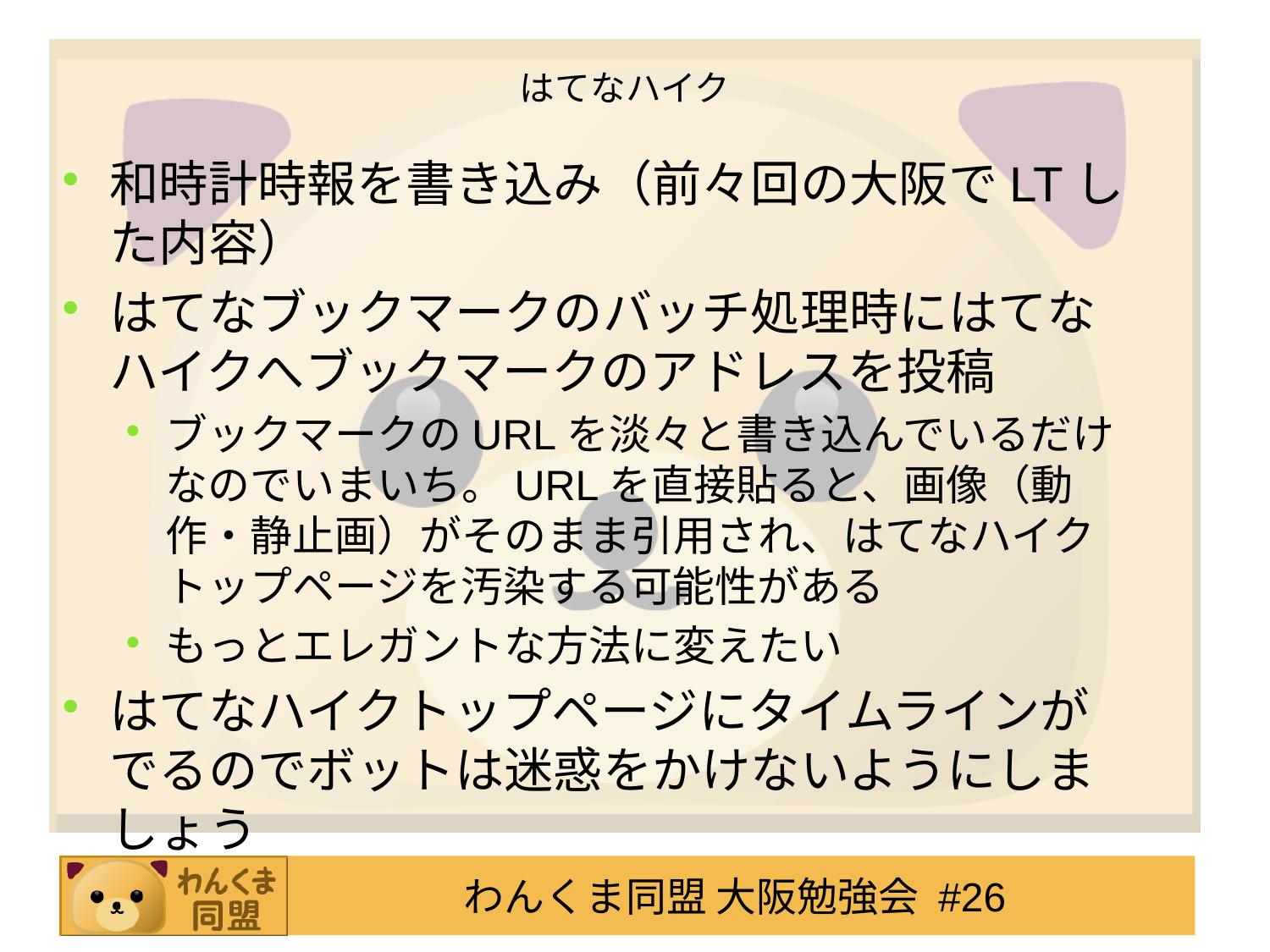

はてなハイク
和時計時報を書き込み（前々回の大阪でLTした内容）
はてなブックマークのバッチ処理時にはてなハイクへブックマークのアドレスを投稿
ブックマークのURLを淡々と書き込んでいるだけなのでいまいち。URLを直接貼ると、画像（動作・静止画）がそのまま引用され、はてなハイクトップページを汚染する可能性がある
もっとエレガントな方法に変えたい
はてなハイクトップページにタイムラインがでるのでボットは迷惑をかけないようにしましょう